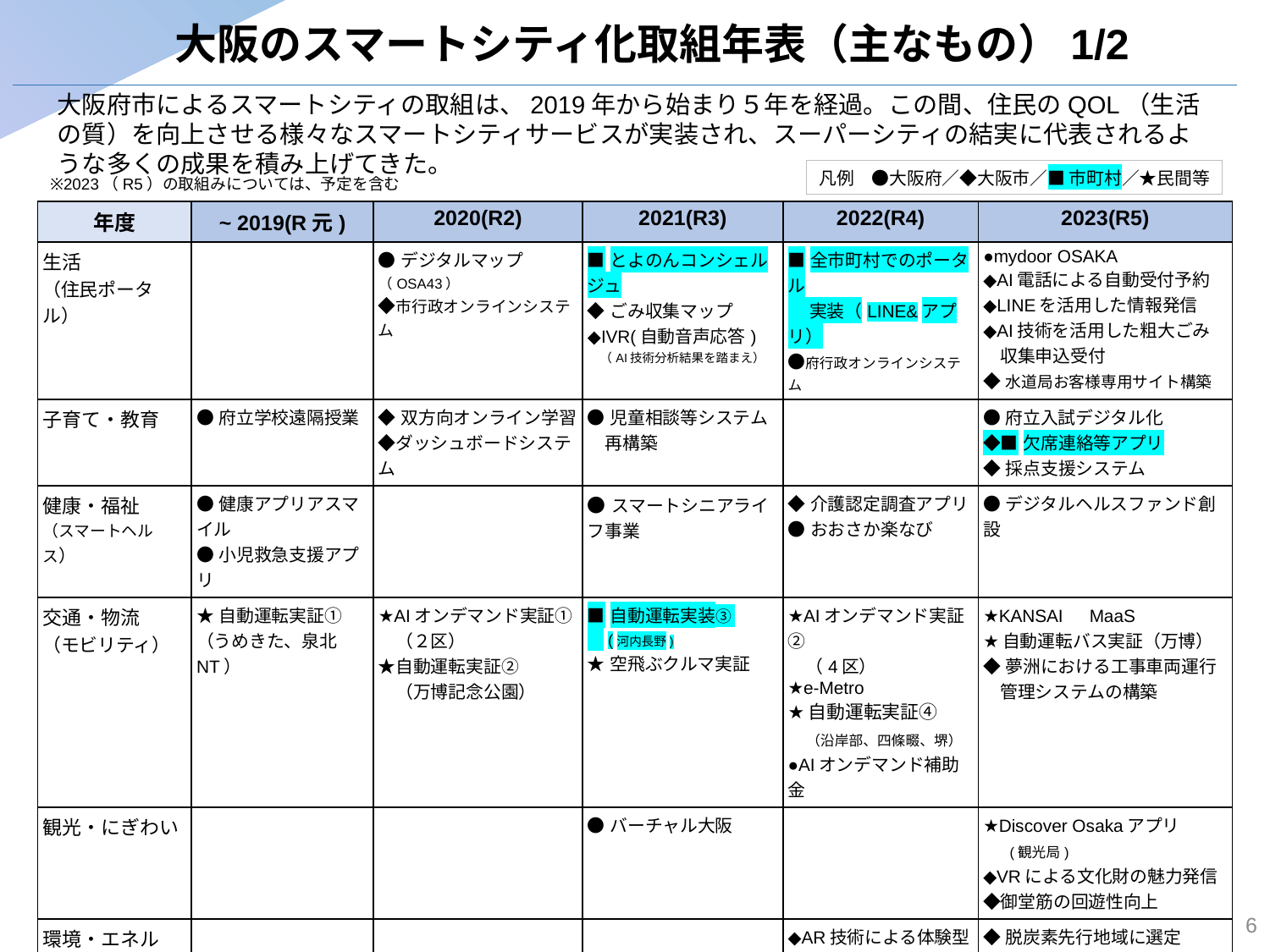

大阪のスマートシティ化取組年表（主なもの）1/2
大阪府市によるスマートシティの取組は、2019年から始まり５年を経過。この間、住民のQOL（生活の質）を向上させる様々なスマートシティサービスが実装され、スーパーシティの結実に代表されるような多くの成果を積み上げてきた。
凡例　●大阪府／◆大阪市／■ 市町村／★民間等
※2023（R5）の取組みについては、予定を含む
| 年度 | ~ 2019(R元) | 2020(R2) | 2021(R3) | 2022(R4) | 2023(R5) |
| --- | --- | --- | --- | --- | --- |
| 生活 （住民ポータル） |  | ●デジタルマップ（OSA43） ◆市行政オンラインシステム | ■とよのんコンシェルジュ ◆ごみ収集マップ ◆IVR(自動音声応答) 　（AI技術分析結果を踏まえ） | ■全市町村でのポータル 　 実装（LINE&アプリ） ●府行政オンラインシステム | ●mydoor OSAKA ◆AI電話による自動受付予約 ◆LINEを活用した情報発信 ◆AI技術を活用した粗大ごみ 収集申込受付 ◆水道局お客様専用サイト構築 |
| 子育て・教育 | ●府立学校遠隔授業 | ◆双方向オンライン学習 ◆ダッシュボードシステム | ●児童相談等システム 　再構築 |  | ●府立入試デジタル化 ◆■欠席連絡等アプリ ◆採点支援システム |
| 健康・福祉 （スマートヘルス） | ●健康アプリアスマイル ●小児救急支援アプリ |  | ●スマートシニアライフ事業 | ◆介護認定調査アプリ ●おおさか楽なび | ●デジタルヘルスファンド創設 |
| 交通・物流 （モビリティ） | ★自動運転実証① （うめきた、泉北NT） | ★AIオンデマンド実証① 　（２区） ★自動運転実証② 　（万博記念公園） | ■自動運転実装③ 　(河内長野) ★空飛ぶクルマ実証 | ★AIオンデマンド実証② 　（4区） ★e-Metro ★自動運転実証④ 　（沿岸部、四條畷、堺） ●AIオンデマンド補助金 | ★KANSAI　MaaS ★自動運転バス実証（万博） ◆夢洲における工事車両運行 管理システムの構築 |
| 観光・にぎわい |  |  | ●バーチャル大阪 |  | ★Discover Osakaアプリ 　 (観光局) ◆VRによる文化財の魅力発信 ◆御堂筋の回遊性向上 |
| 環境・エネルギー |  |  |  | ◆AR技術による体験型 環境学習 | ◆脱炭素先行地域に選定 （御堂筋エリア） |
| 産業 | ●◆実証事業都市・大阪の取組 |  | ◆ローカル5G実証実験 ★基幹システムシェアリング |  | ●デジタルヘルスファンド創設（再掲） ●購買行動データ還元デジタル通貨 |
| 安全安心・防災 | ●救急搬送支援・情報収集・集計分析システム 　「ORION」 | ●安まちアプリ ◆災害情報一斉配信システム |  | ◆防災情報システムの 再構築 | ●府防災アプリ ◆災害重要拠点間無線ネット ワークの整備 |
6